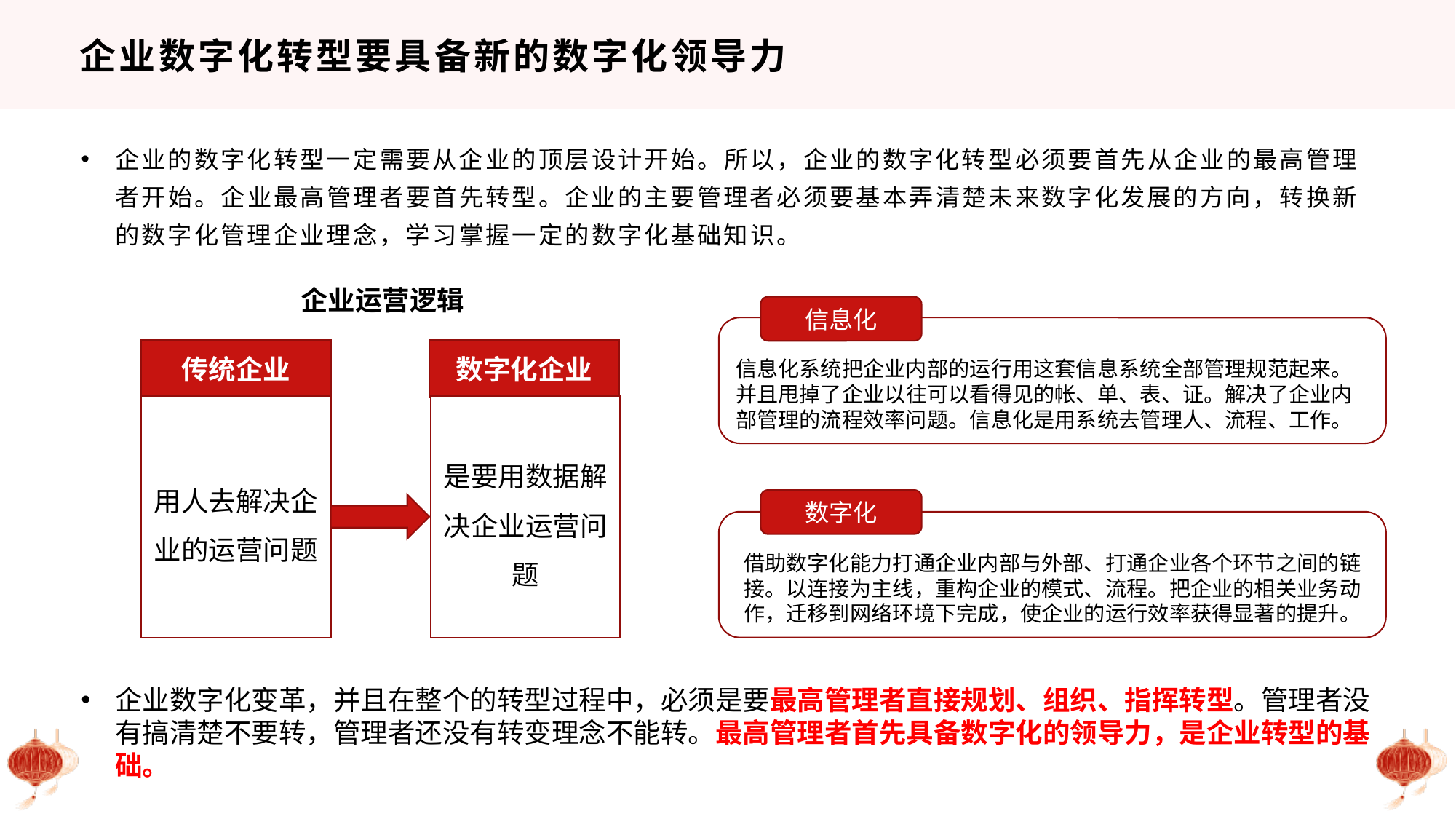

# 企业数字化转型要具备新的数字化领导力
企业的数字化转型一定需要从企业的顶层设计开始。所以，企业的数字化转型必须要首先从企业的最高管理者开始。企业最高管理者要首先转型。企业的主要管理者必须要基本弄清楚未来数字化发展的方向，转换新的数字化管理企业理念，学习掌握一定的数字化基础知识。
企业运营逻辑
信息化
信息化系统把企业内部的运行用这套信息系统全部管理规范起来。并且甩掉了企业以往可以看得见的帐、单、表、证。解决了企业内部管理的流程效率问题。信息化是用系统去管理人、流程、工作。
传统企业
数字化企业
用人去解决企业的运营问题
是要用数据解决企业运营问题
数字化

借助数字化能力打通企业内部与外部、打通企业各个环节之间的链接。以连接为主线，重构企业的模式、流程。把企业的相关业务动作，迁移到网络环境下完成，使企业的运行效率获得显著的提升。
企业数字化变革，并且在整个的转型过程中，必须是要最高管理者直接规划、组织、指挥转型。管理者没有搞清楚不要转，管理者还没有转变理念不能转。最高管理者首先具备数字化的领导力，是企业转型的基础。